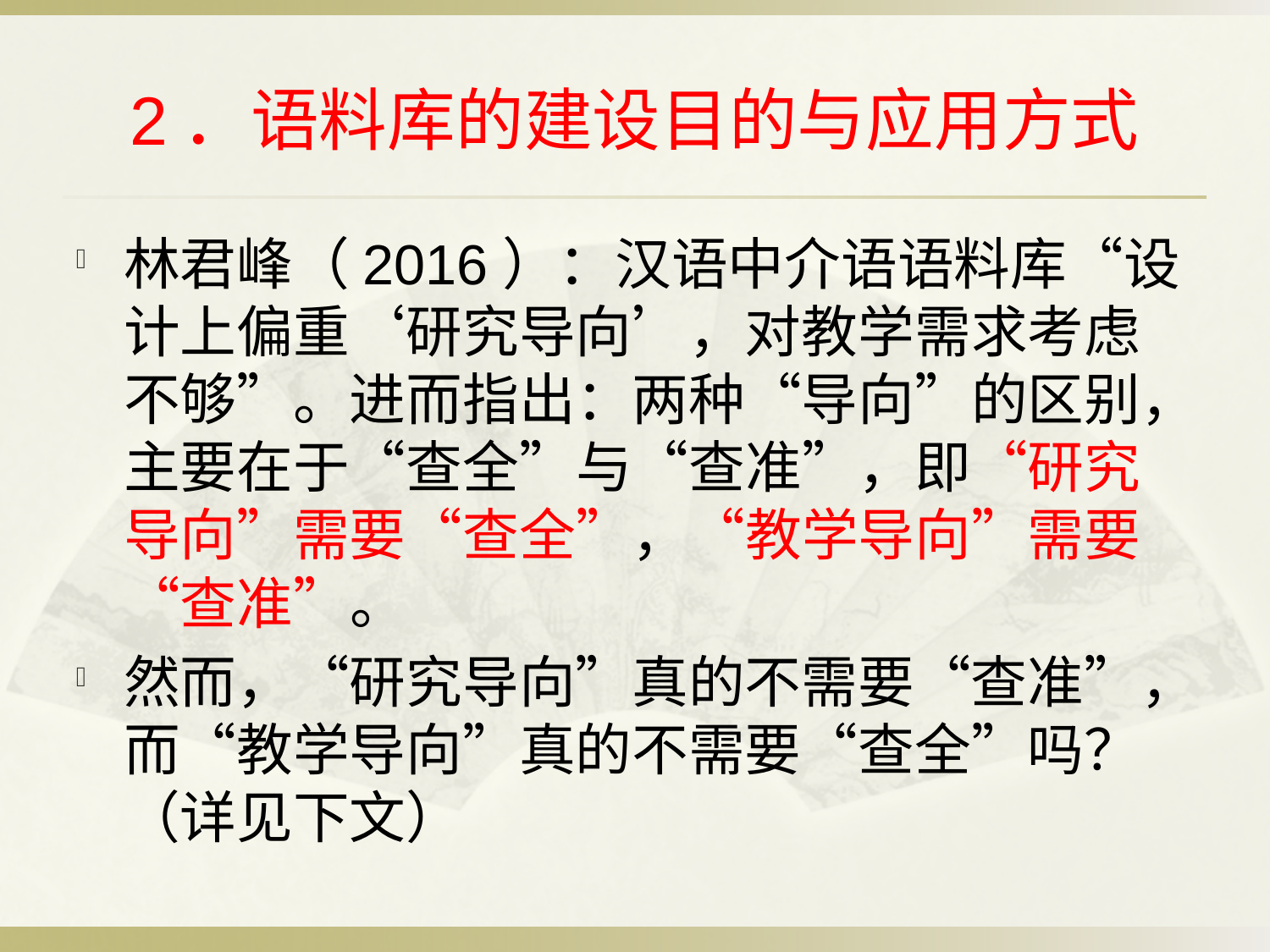

# 2．语料库的建设目的与应用方式
林君峰（2016）：汉语中介语语料库“设计上偏重‘研究导向’，对教学需求考虑不够”。进而指出：两种“导向”的区别，主要在于“查全”与“查准”，即“研究导向”需要“查全”，“教学导向”需要“查准”。
然而，“研究导向”真的不需要“查准”，而“教学导向”真的不需要“查全”吗？（详见下文）